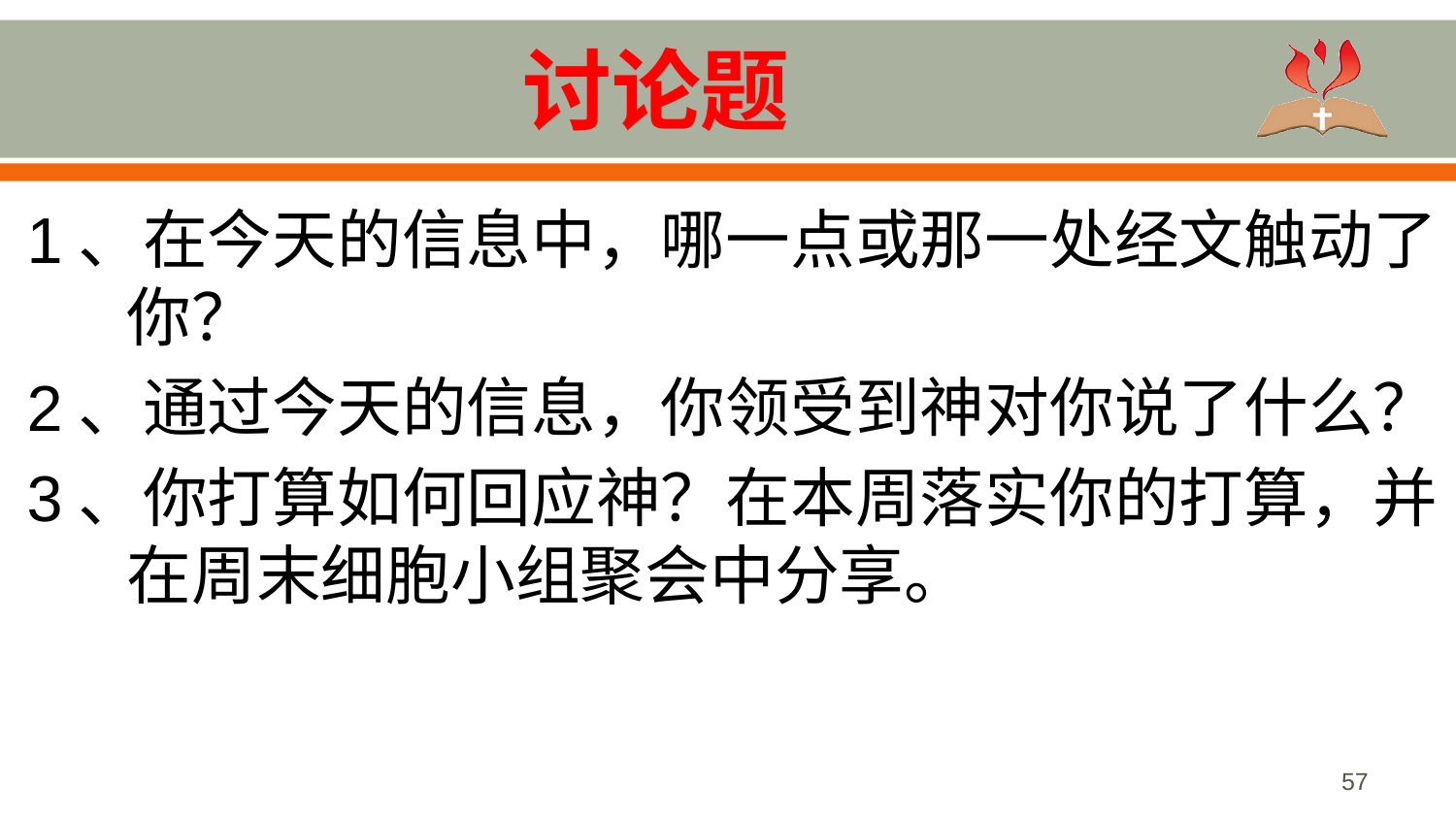

# 讨论题
1、在今天的信息中，哪一点或那一处经文触动了你？
2、通过今天的信息，你领受到神对你说了什么？
3、你打算如何回应神？在本周落实你的打算，并在周末细胞小组聚会中分享。

57